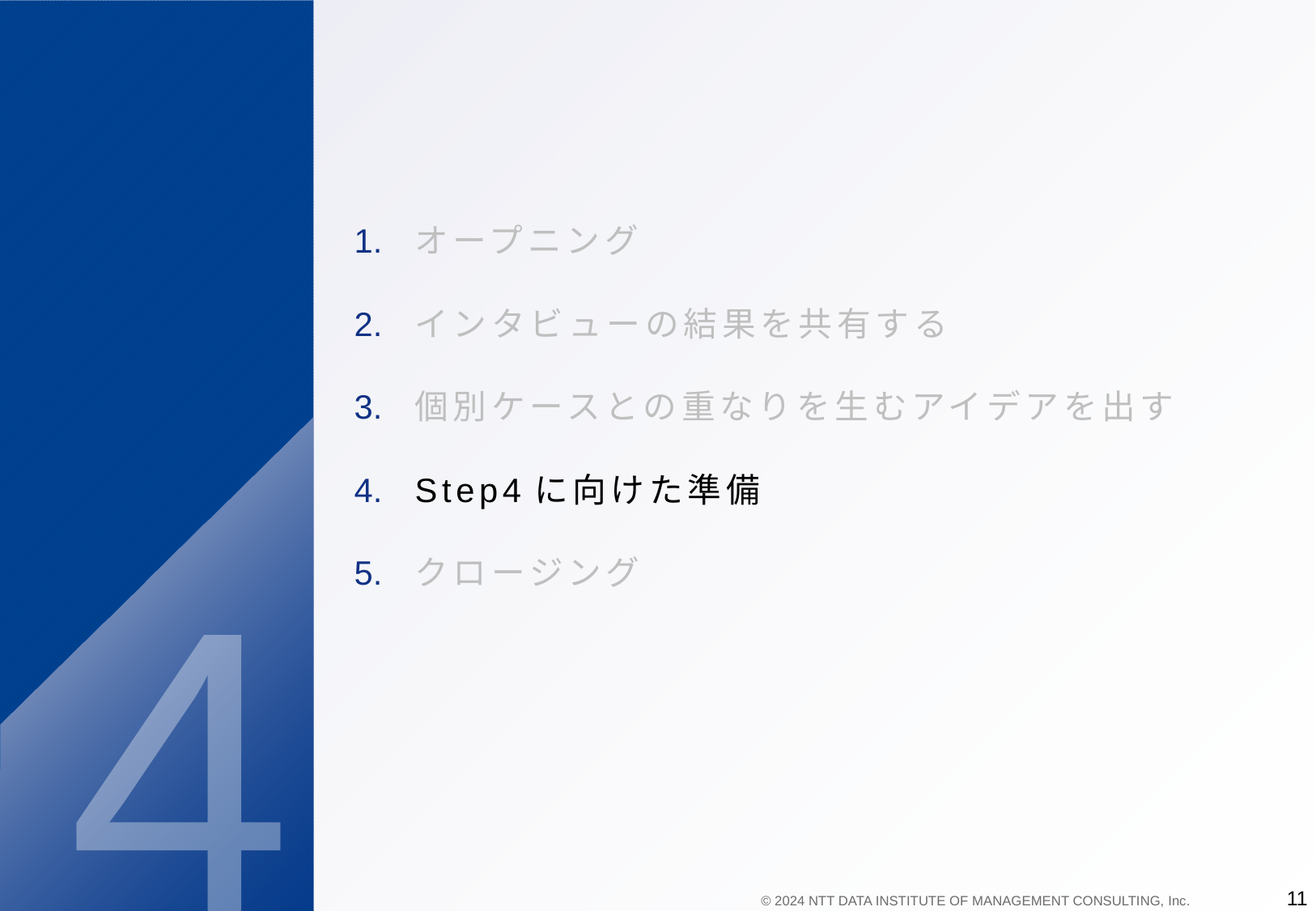

オープニング
インタビューの結果を共有する
個別ケースとの重なりを生むアイデアを出す
Step4に向けた準備
クロージング

4
11